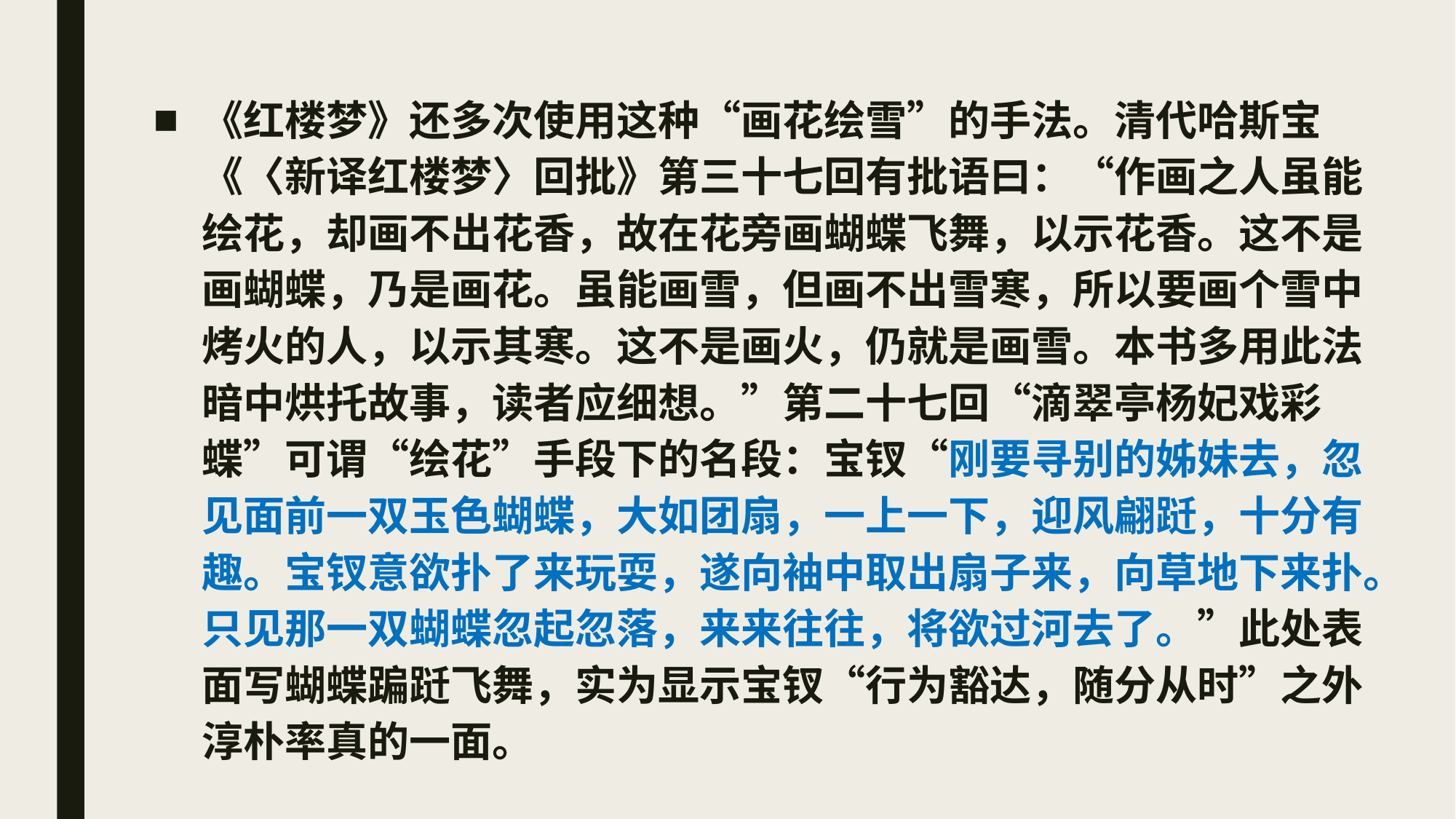

#
《红楼梦》还多次使用这种“画花绘雪”的手法。清代哈斯宝《〈新译红楼梦〉回批》第三十七回有批语曰：“作画之人虽能绘花，却画不出花香，故在花旁画蝴蝶飞舞，以示花香。这不是画蝴蝶，乃是画花。虽能画雪，但画不出雪寒，所以要画个雪中烤火的人，以示其寒。这不是画火，仍就是画雪。本书多用此法暗中烘托故事，读者应细想。”第二十七回“滴翠亭杨妃戏彩蝶”可谓“绘花”手段下的名段：宝钗“刚要寻别的姊妹去，忽见面前一双玉色蝴蝶，大如团扇，一上一下，迎风翩跹，十分有趣。宝钗意欲扑了来玩耍，遂向袖中取出扇子来，向草地下来扑。只见那一双蝴蝶忽起忽落，来来往往，将欲过河去了。”此处表面写蝴蝶蹁跹飞舞，实为显示宝钗“行为豁达，随分从时”之外淳朴率真的一面。